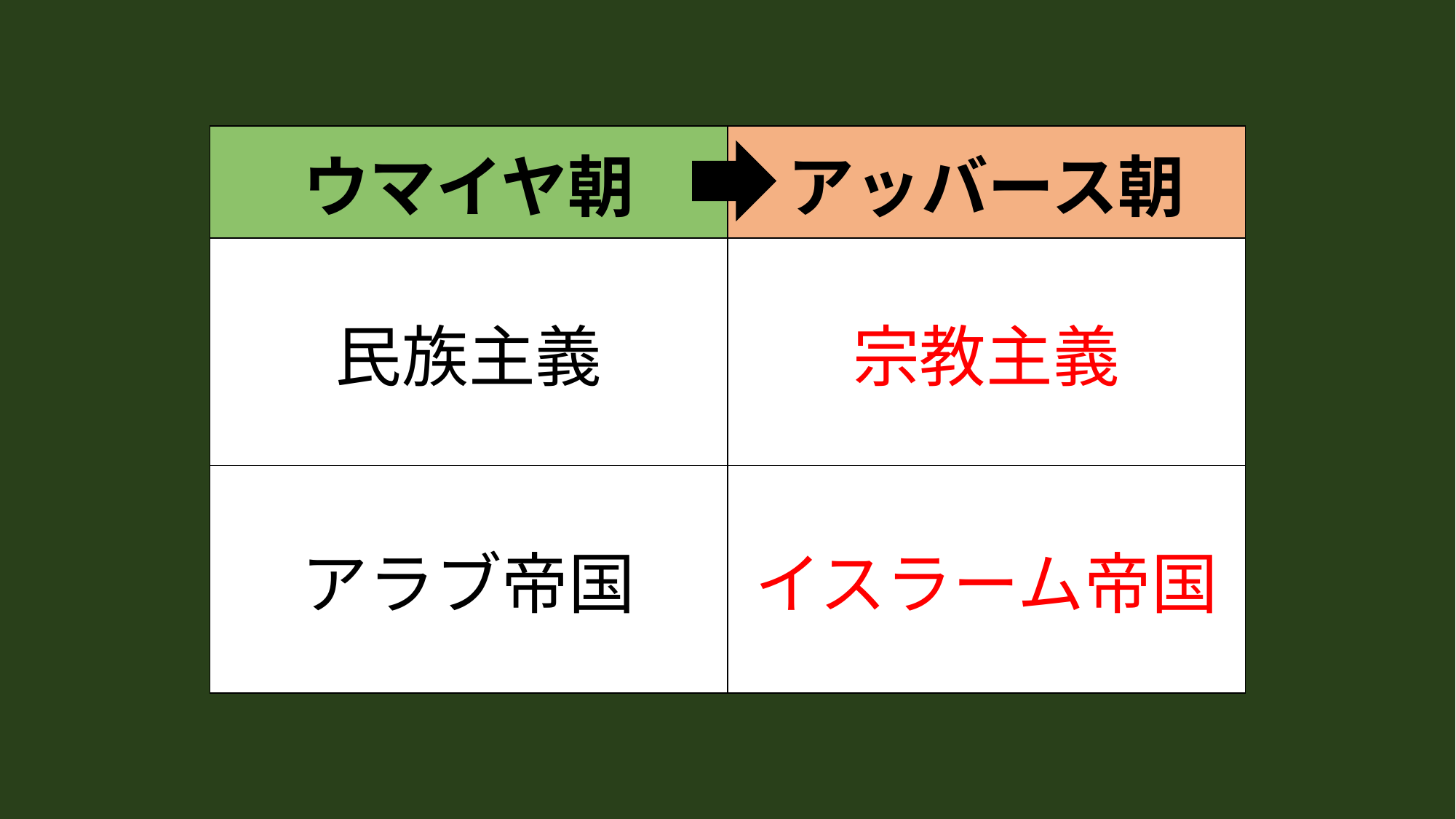

| ウマイヤ朝 | アッバース朝 |
| --- | --- |
| 民族主義 | 宗教主義 |
| アラブ帝国 | イスラーム帝国 |